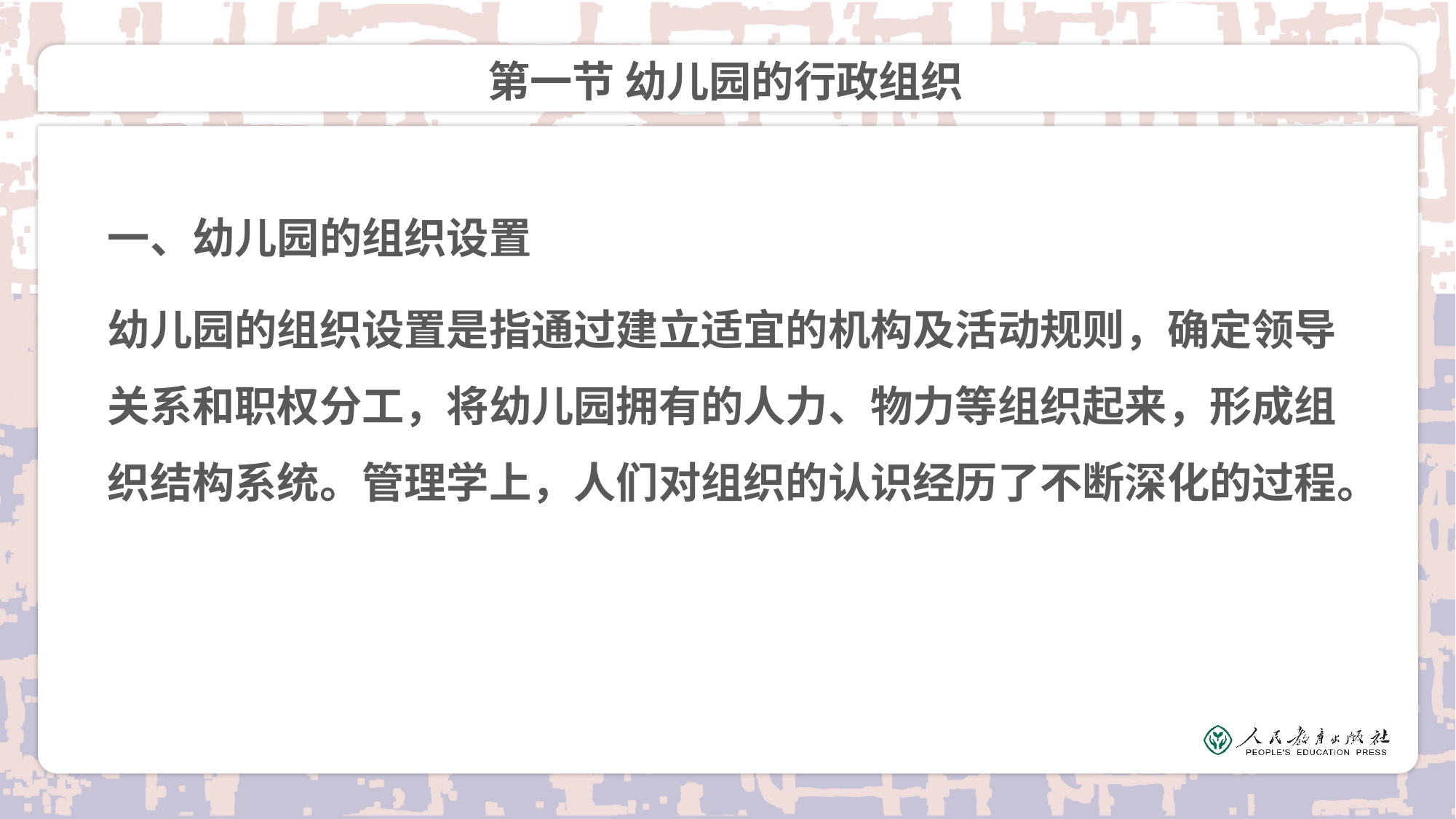

# 第一节 幼儿园的行政组织
一、幼儿园的组织设置
幼儿园的组织设置是指通过建立适宜的机构及活动规则，确定领导关系和职权分工，将幼儿园拥有的人力、物力等组织起来，形成组织结构系统。管理学上，人们对组织的认识经历了不断深化的过程。